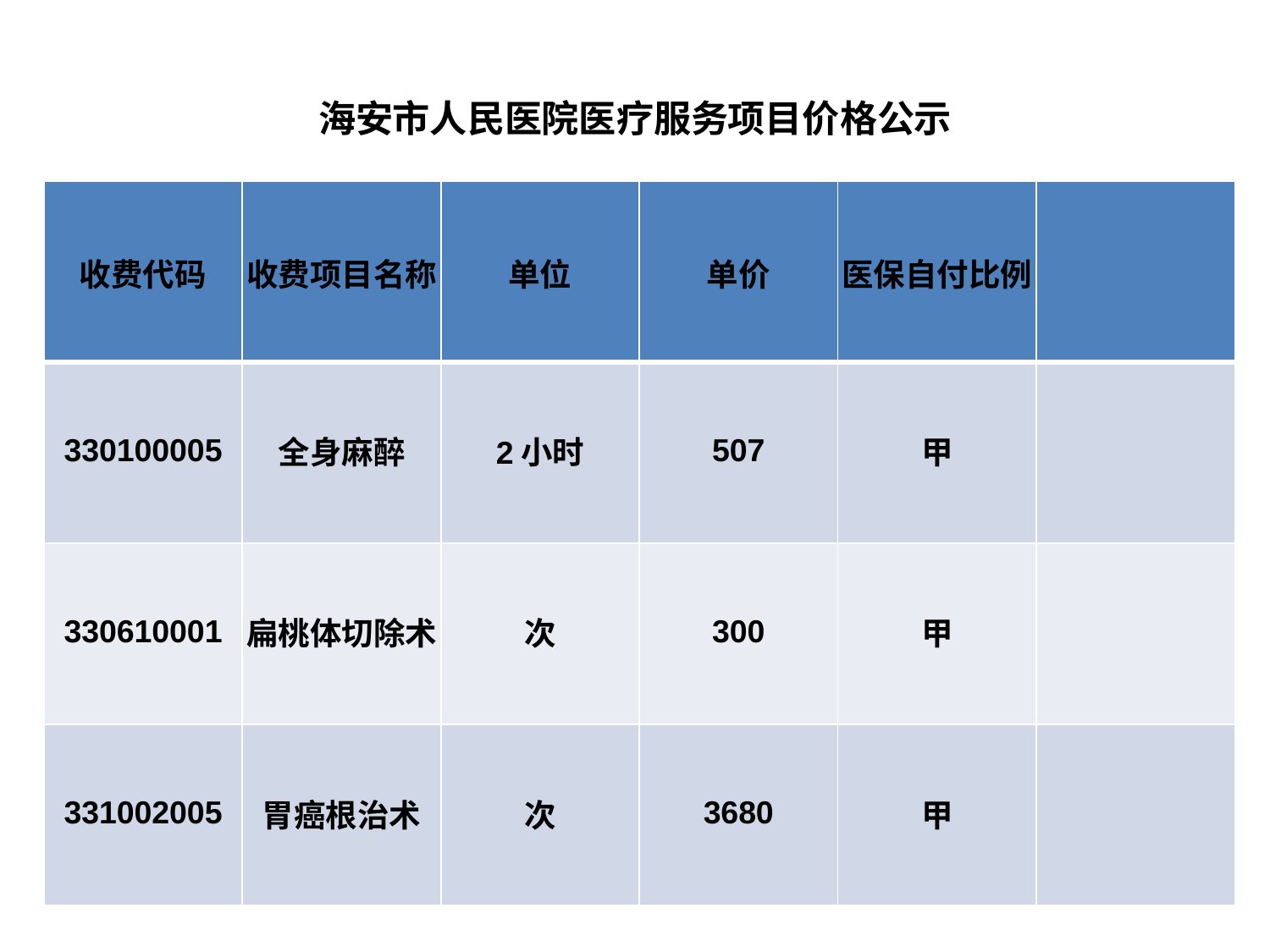

# 海安市人民医院医疗服务项目价格公示
| 收费代码 | 收费项目名称 | 单位 | 单价 | 医保自付比例 |  |
| --- | --- | --- | --- | --- | --- |
| 330100005 | 全身麻醉 | 2小时 | 507 | 甲 |  |
| 330610001 | 扁桃体切除术 | 次 | 300 | 甲 |  |
| 331002005 | 胃癌根治术 | 次 | 3680 | 甲 |  |